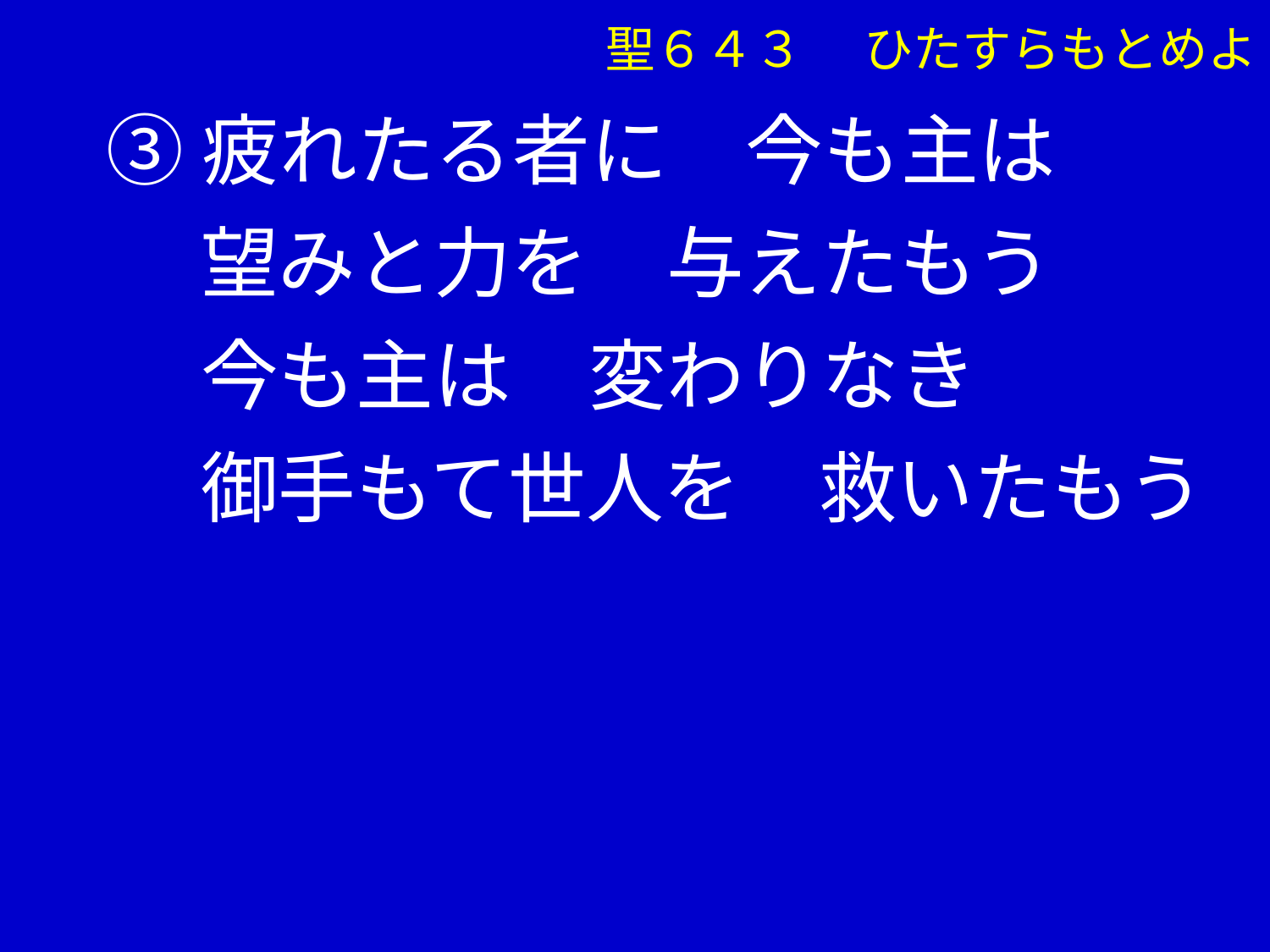

③疲れたる者に　今も主は
　 望みと力を　与えたもう
　 今も主は　変わりなき
　 御手もて世人を　救いたもう

聖６４３　 ひたすらもとめよ